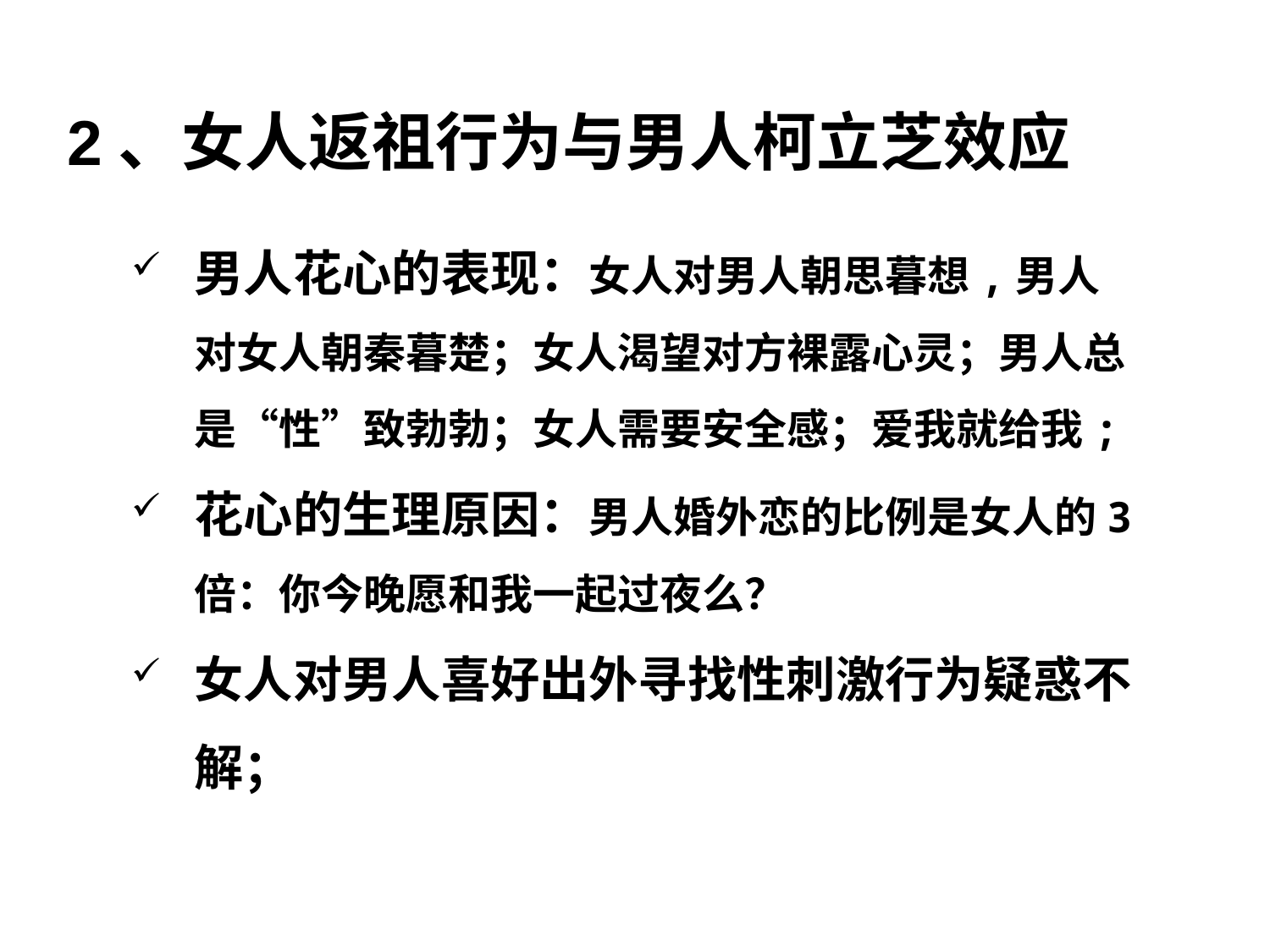

2、女人返祖行为与男人柯立芝效应
男人花心的表现：女人对男人朝思暮想,男人对女人朝秦暮楚；女人渴望对方裸露心灵；男人总是“性”致勃勃；女人需要安全感；爱我就给我;
花心的生理原因：男人婚外恋的比例是女人的3倍：你今晚愿和我一起过夜么？
女人对男人喜好出外寻找性刺激行为疑惑不解；